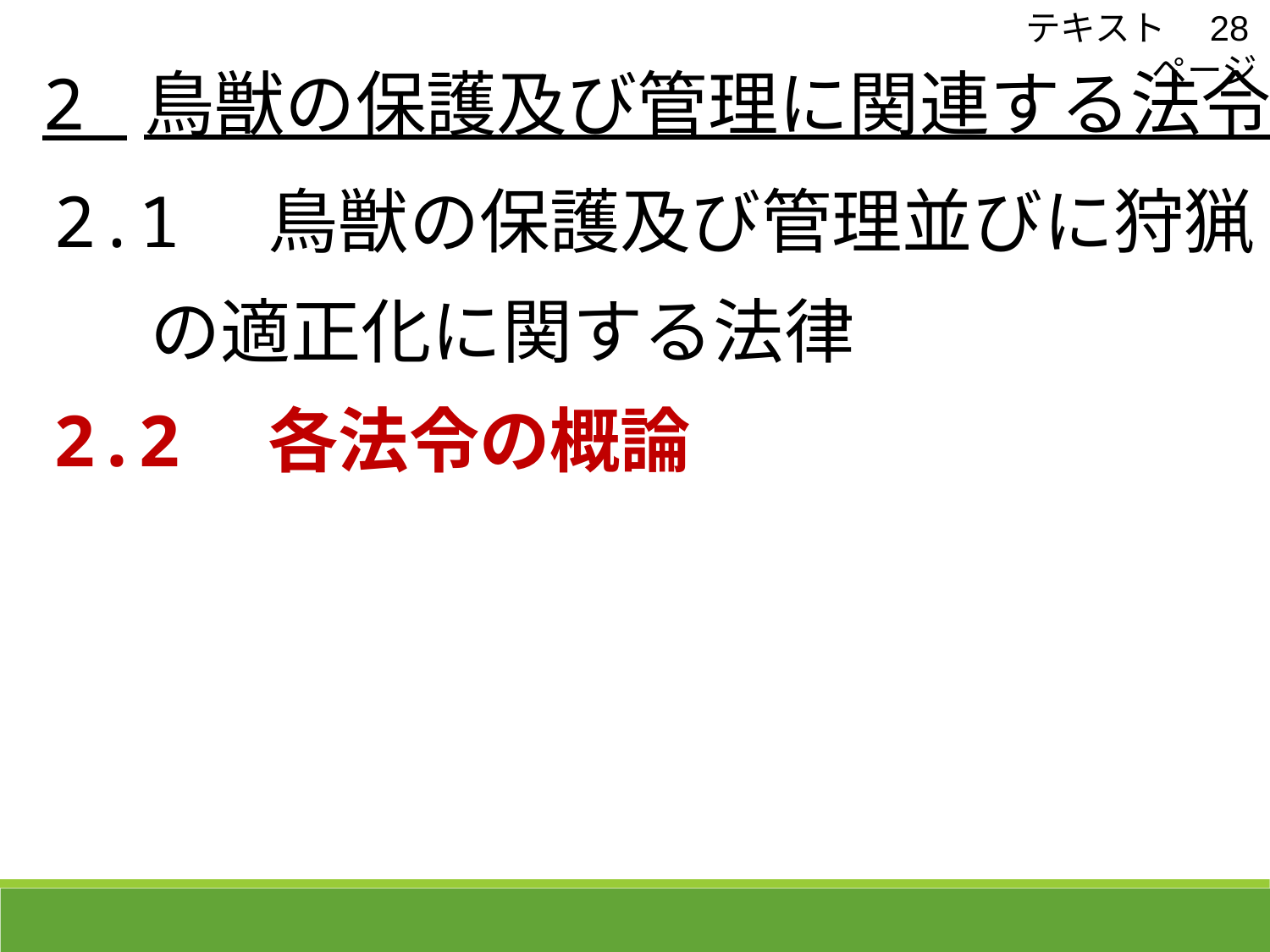

テキスト　28ページ
 2 鳥獣の保護及び管理に関連する法令
2.1　鳥獣の保護及び管理並びに狩猟
     の適正化に関する法律
2.2　各法令の概論